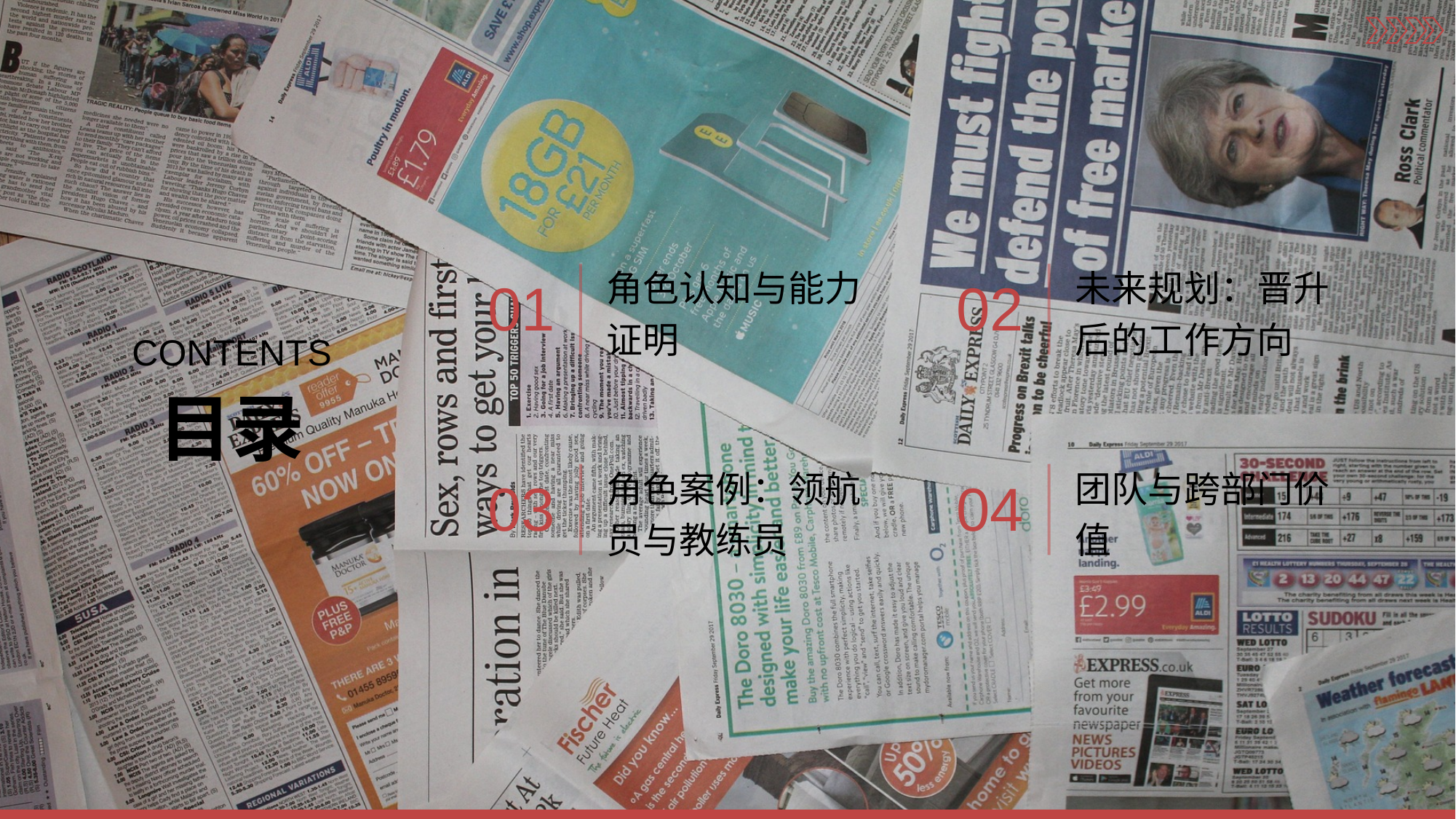

角色认知与能力证明
未来规划：晋升后的工作方向

01
02
CONTENTS
目录
角色案例：领航员与教练员
团队与跨部门价值

03
04